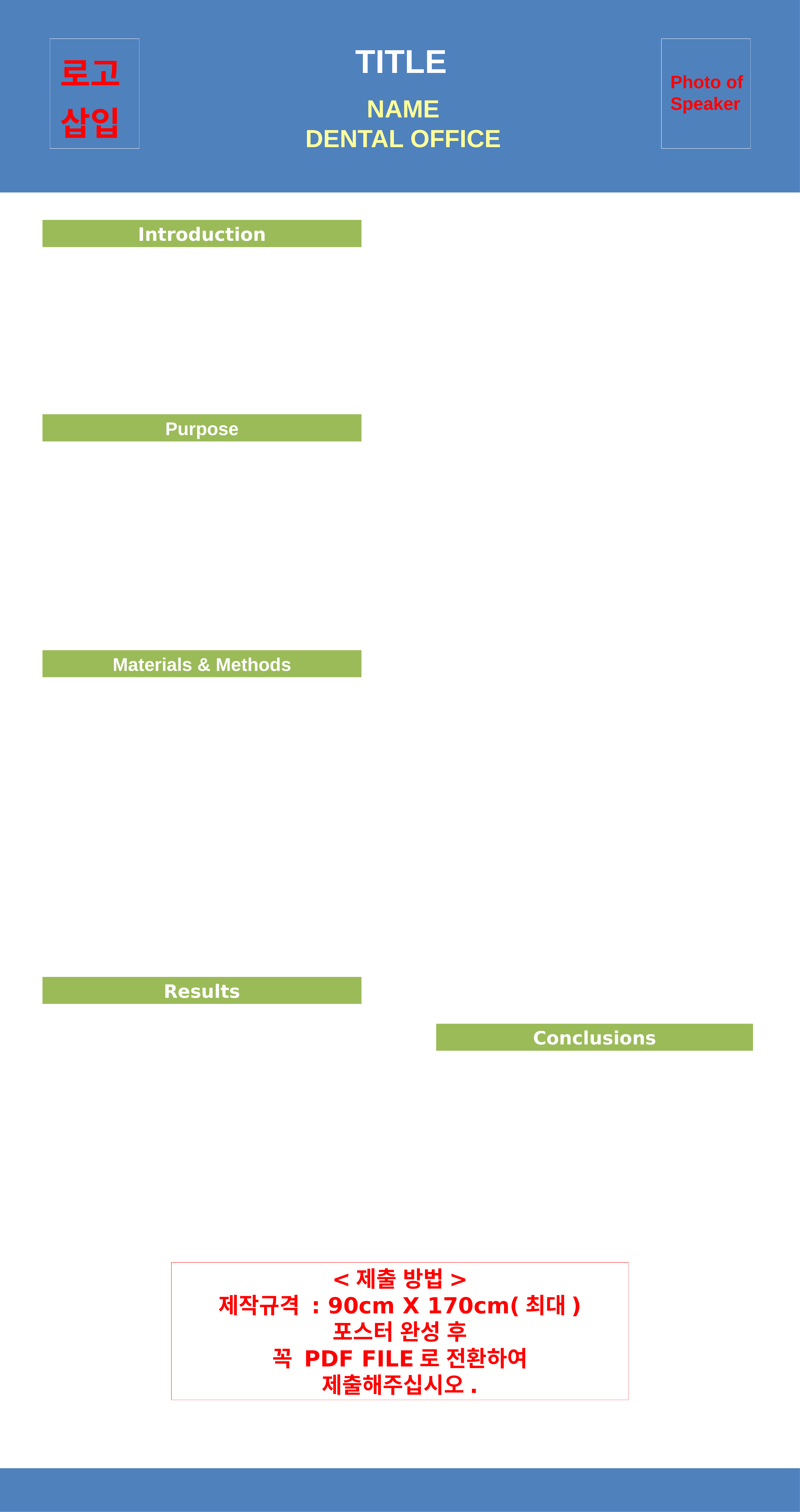

TITLE

로고
삽입
Photo of Speaker
NAME
DENTAL OFFICE
Introduction
Purpose
Materials & Methods
Results
Conclusions
<제출 방법>
제작규격 : 90cm X 170cm(최대)
포스터 완성 후
꼭 PDF FILE로 전환하여
제출해주십시오.